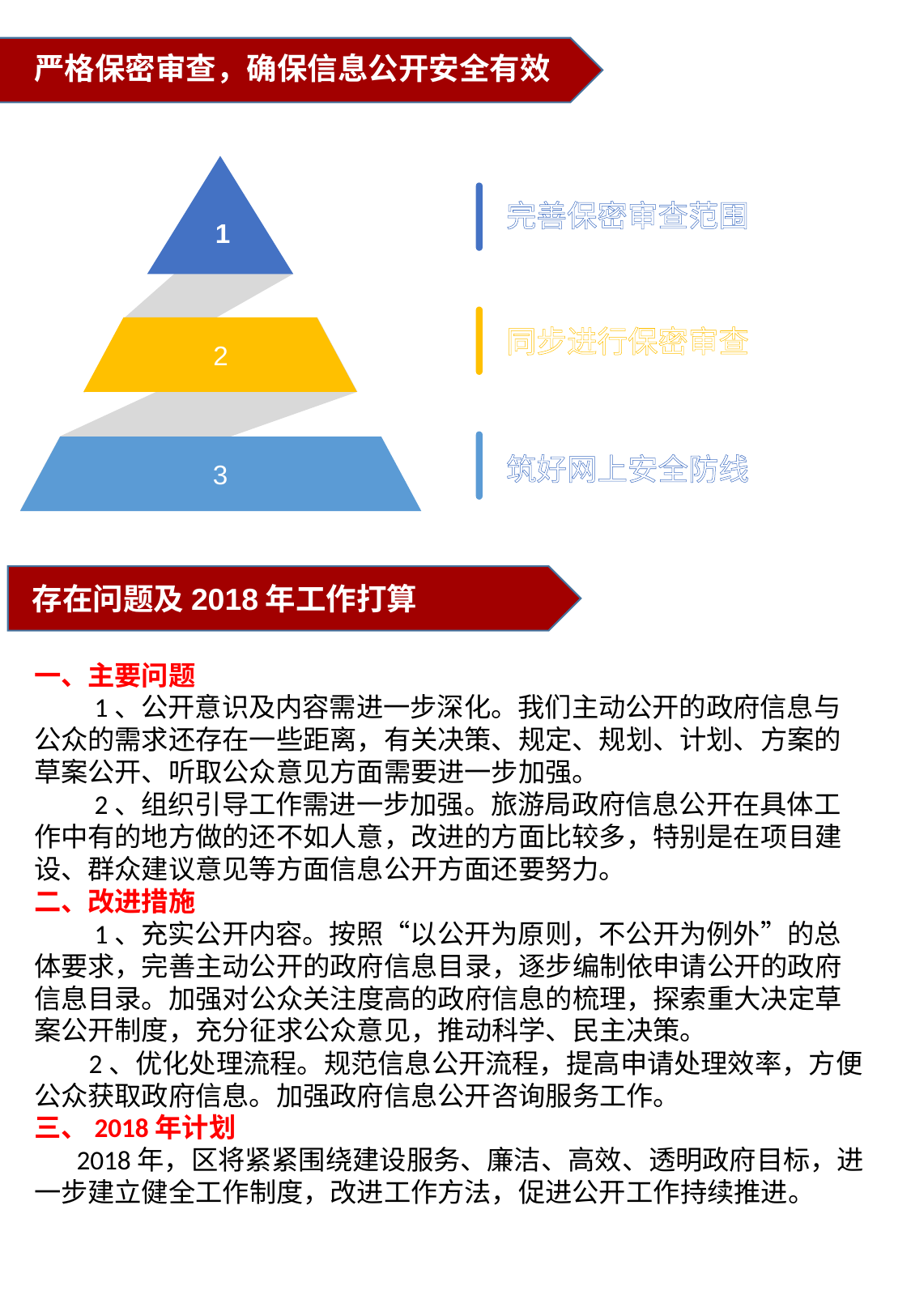

严格保密审查，确保信息公开安全有效

标题

2

3

完善保密审查范围
1

同步进行保密审查

筑好网上安全防线

存在问题及2018年工作打算
一、主要问题
　　1、公开意识及内容需进一步深化。我们主动公开的政府信息与公众的需求还存在一些距离，有关决策、规定、规划、计划、方案的草案公开、听取公众意见方面需要进一步加强。
　　2、组织引导工作需进一步加强。旅游局政府信息公开在具体工作中有的地方做的还不如人意，改进的方面比较多，特别是在项目建设、群众建议意见等方面信息公开方面还要努力。
二、改进措施
　　1、充实公开内容。按照“以公开为原则，不公开为例外”的总体要求，完善主动公开的政府信息目录，逐步编制依申请公开的政府信息目录。加强对公众关注度高的政府信息的梳理，探索重大决定草案公开制度，充分征求公众意见，推动科学、民主决策。
         2、优化处理流程。规范信息公开流程，提高申请处理效率，方便公众获取政府信息。加强政府信息公开咨询服务工作。
三、2018年计划
       2018年，区将紧紧围绕建设服务、廉洁、高效、透明政府目标，进一步建立健全工作制度，改进工作方法，促进公开工作持续推进。
         区政府法制办在组织法制干部培训时，就依申请公开工作进行了专题研讨，较好地规范了答复格式、办理流程等问题。截止12月31日，区政府办收到政府信息公开申请228件，均在法定期限内依法依规进行了答复。收到涉及信息公开申请的行政复议16件，占复议案件总数的40%，均按规定程序进行了处置。
        依申请收费情况（无）。